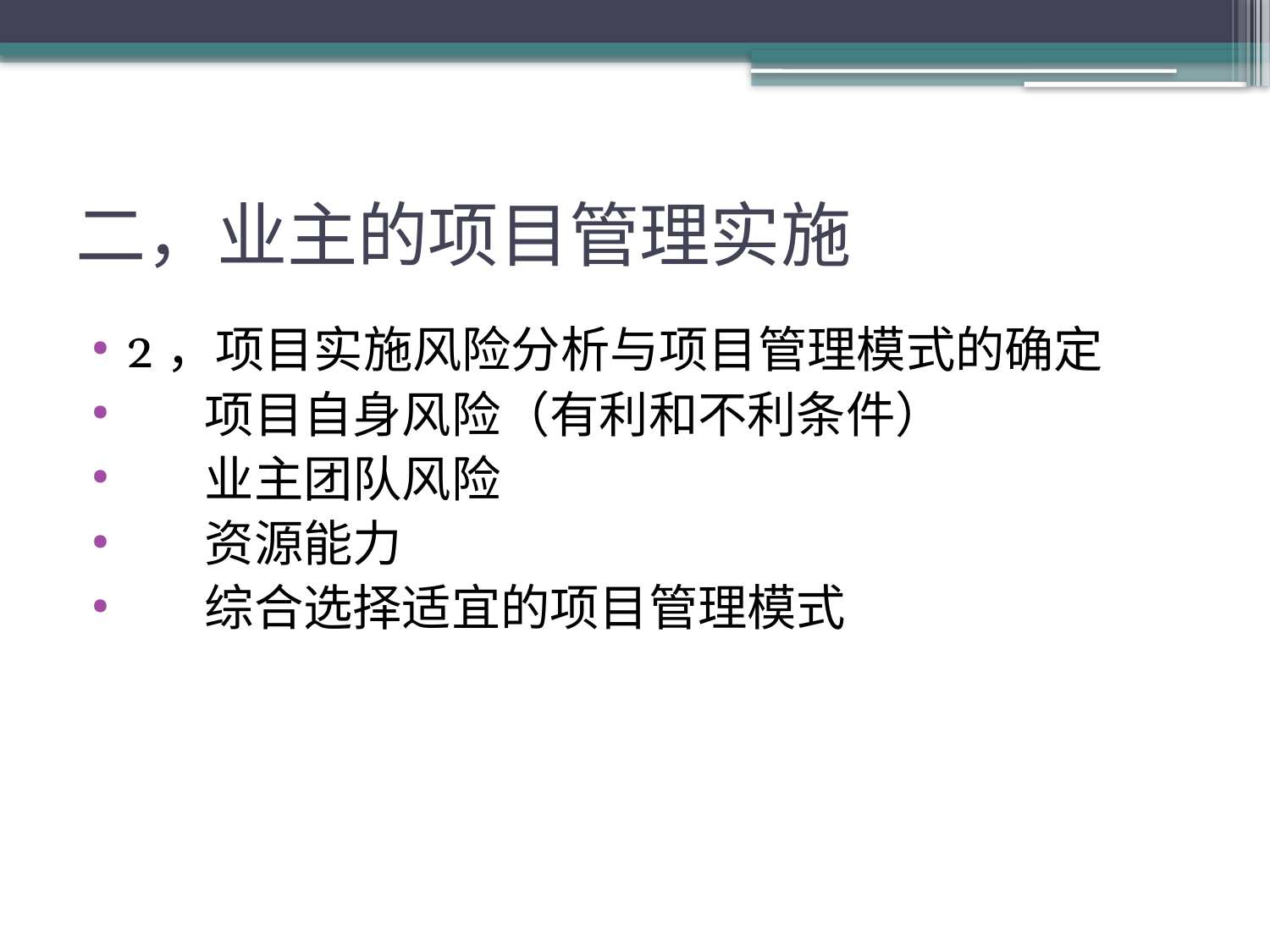

# 二，业主的项目管理实施
2，项目实施风险分析与项目管理模式的确定
      项目自身风险（有利和不利条件）
      业主团队风险
      资源能力
      综合选择适宜的项目管理模式